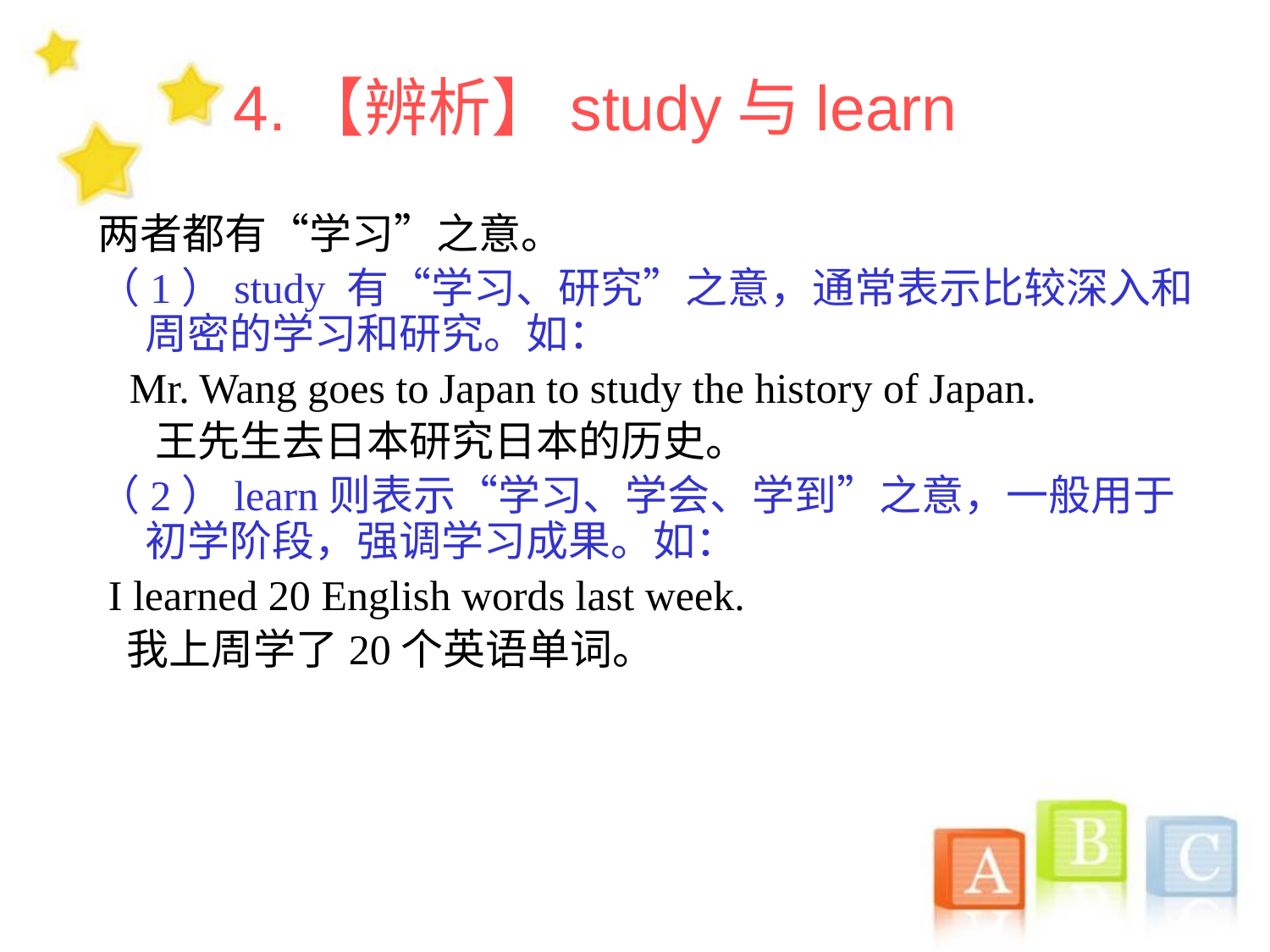

4.【辨析】study与learn
两者都有“学习”之意。
（1）study 有“学习、研究”之意，通常表示比较深入和周密的学习和研究。如：
   Mr. Wang goes to Japan to study the history of Japan.
     王先生去日本研究日本的历史。
（2）learn则表示“学习、学会、学到”之意，一般用于初学阶段，强调学习成果。如：
 I learned 20 English words last week.
  我上周学了20个英语单词。